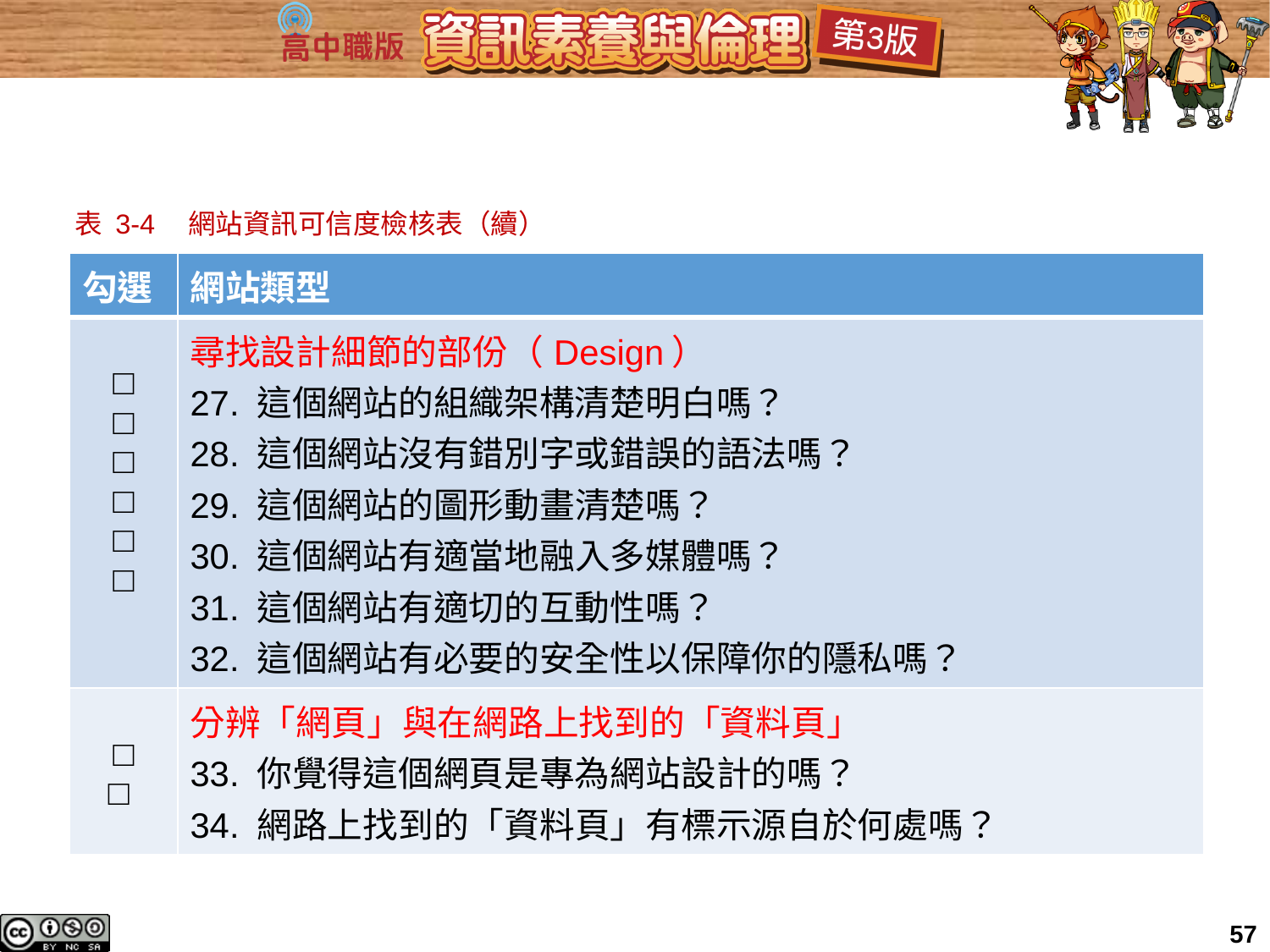

# 表 3-4　網站資訊可信度檢核表（續）
| 勾選 | 網站類型 |
| --- | --- |
| □ □ □ □ □ □ | 尋找設計細節的部份（Design） 27. 這個網站的組織架構清楚明白嗎？ 28. 這個網站沒有錯別字或錯誤的語法嗎？ 29. 這個網站的圖形動畫清楚嗎？ 30. 這個網站有適當地融入多媒體嗎？ 31. 這個網站有適切的互動性嗎？ 32. 這個網站有必要的安全性以保障你的隱私嗎？ |
| □ □ | 分辨「網頁」與在網路上找到的「資料頁」 33. 你覺得這個網頁是專為網站設計的嗎？ 34. 網路上找到的「資料頁」有標示源自於何處嗎？ |
57